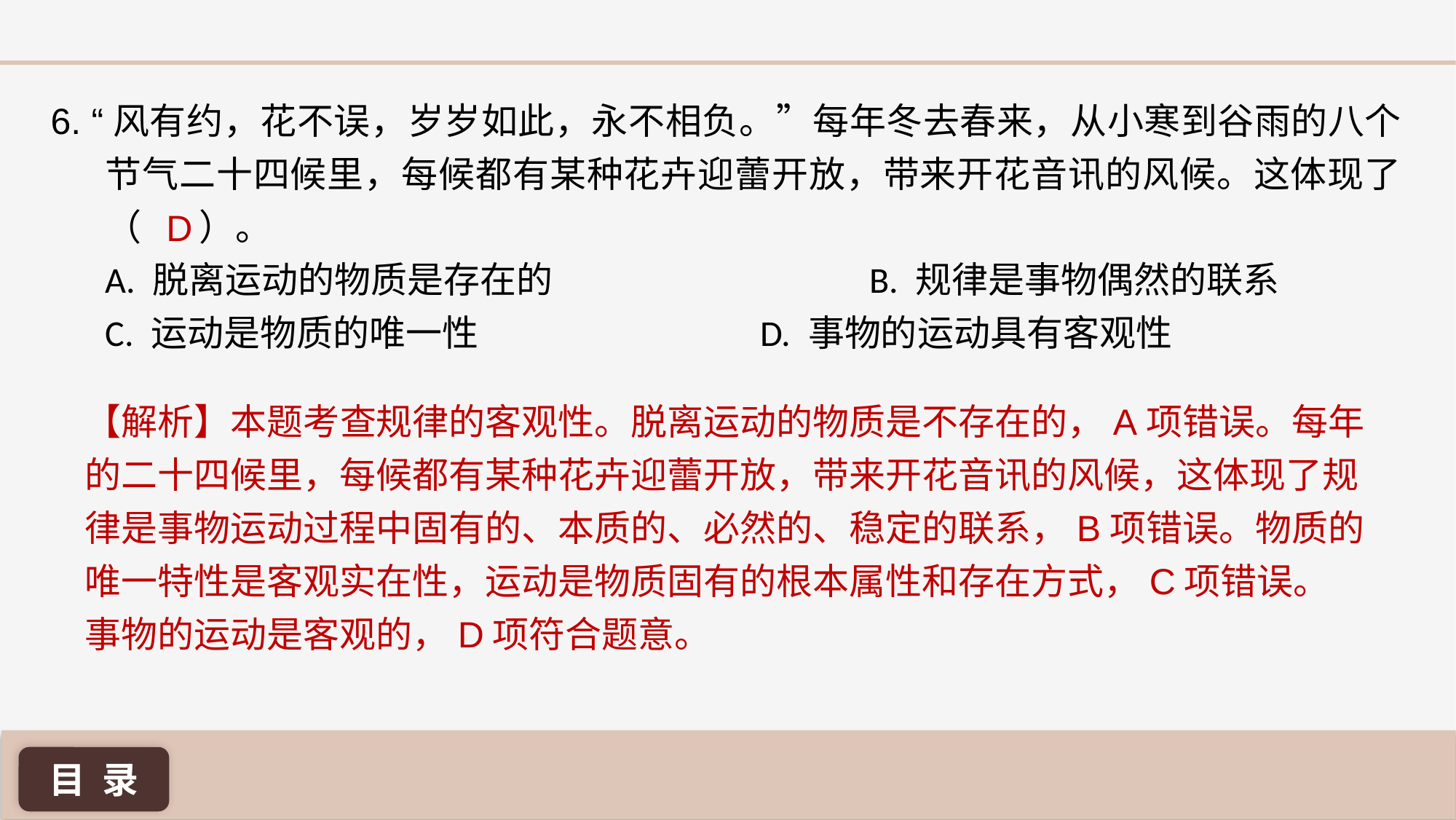

6. “风有约，花不误，岁岁如此，永不相负。”每年冬去春来，从小寒到谷雨的八个节气二十四候里，每候都有某种花卉迎蕾开放，带来开花音讯的风候。这体现了（       ）。
A. 脱离运动的物质是存在的 			B. 规律是事物偶然的联系
C. 运动是物质的唯一性 			D. 事物的运动具有客观性
D
【解析】本题考查规律的客观性。脱离运动的物质是不存在的，A项错误。每年的二十四候里，每候都有某种花卉迎蕾开放，带来开花音讯的风候，这体现了规律是事物运动过程中固有的、本质的、必然的、稳定的联系，B项错误。物质的唯一特性是客观实在性，运动是物质固有的根本属性和存在方式，C项错误。事物的运动是客观的，D项符合题意。